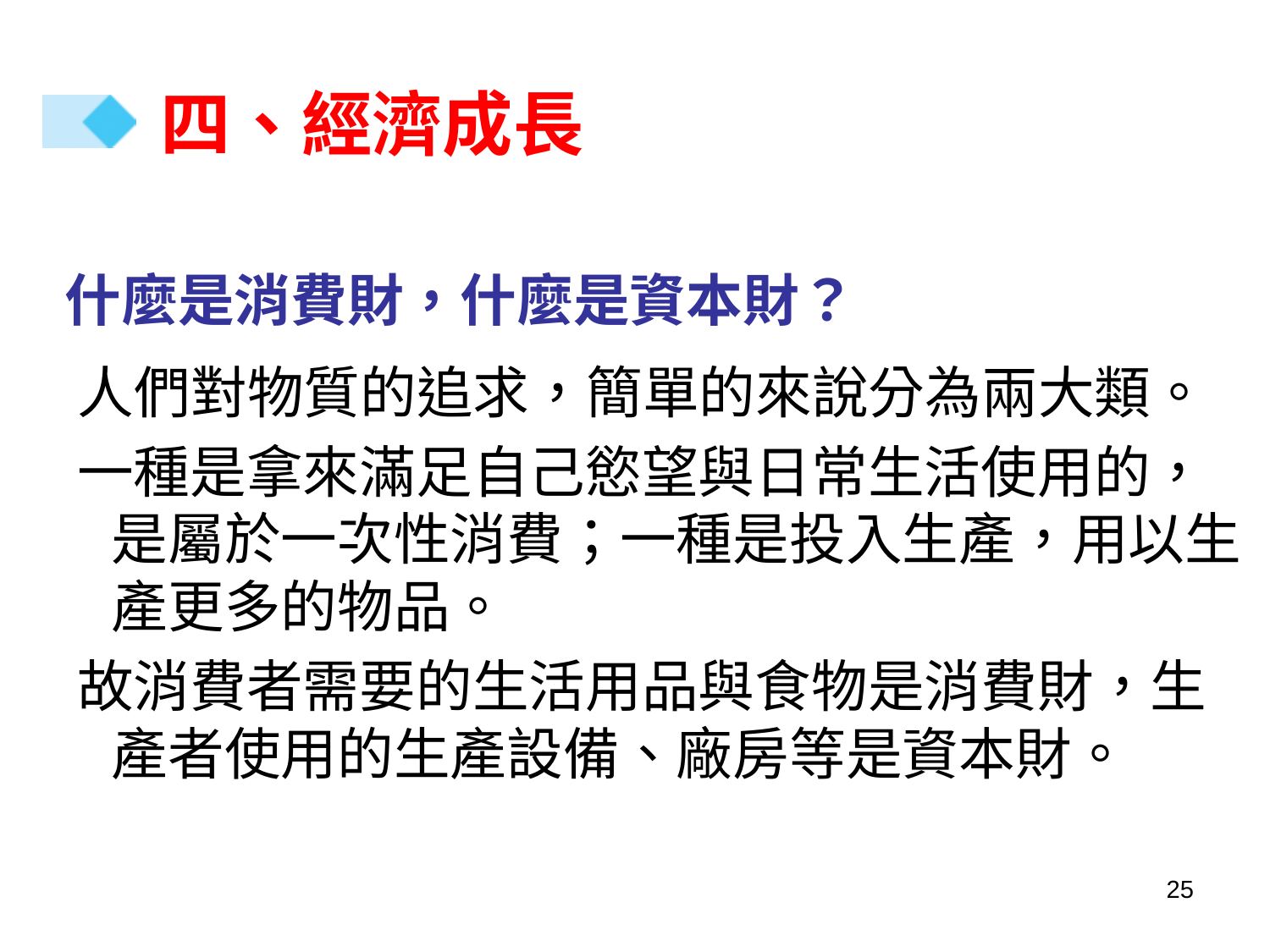

# 四、經濟成長

   什麼是消費財，什麼是資本財？
    人們對物質的追求，簡單的來說分為兩大類。
    一種是拿來滿足自己慾望與日常生活使用的，是屬於一次性消費；一種是投入生產，用以生產更多的物品。
    故消費者需要的生活用品與食物是消費財，生產者使用的生產設備、廠房等是資本財。

25